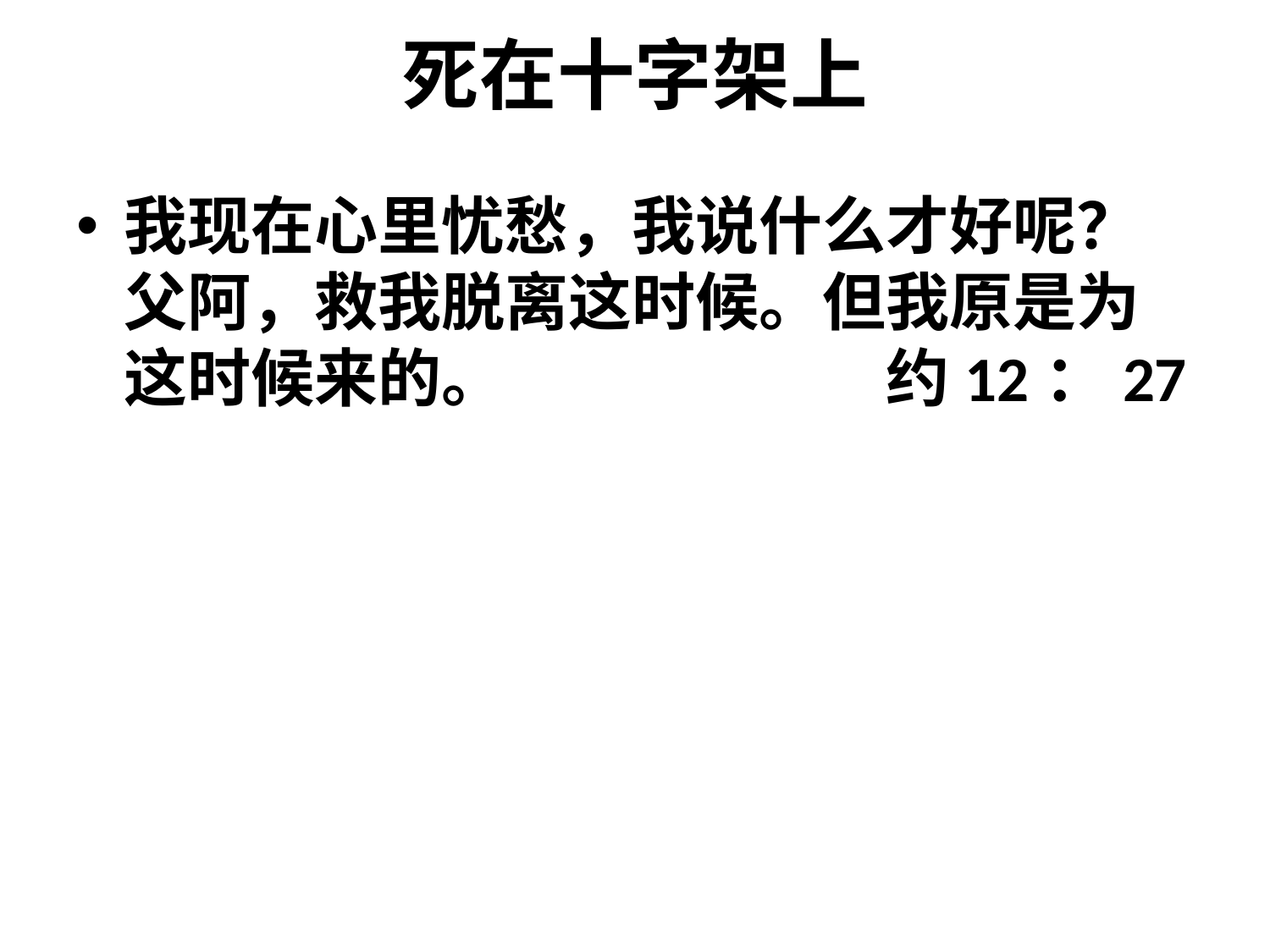

# 死在十字架上
我现在心里忧愁，我说什么才好呢？父阿，救我脱离这时候。但我原是为这时候来的。			约12：27